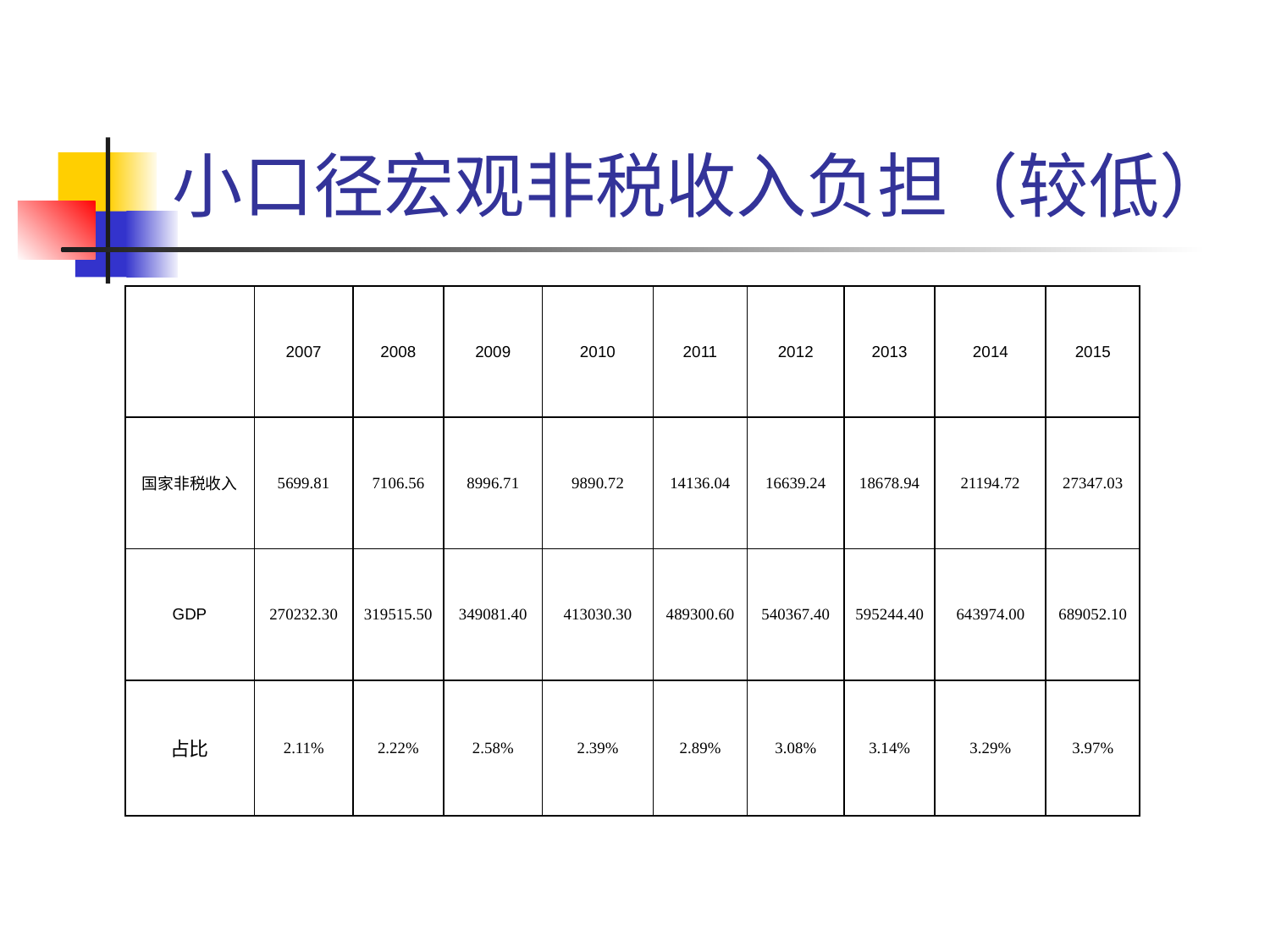

# 小口径宏观非税收入负担（较低）
|  | 2007 | 2008 | 2009 | 2010 | 2011 | 2012 | 2013 | 2014 | 2015 |
| --- | --- | --- | --- | --- | --- | --- | --- | --- | --- |
| 国家非税收入 | 5699.81 | 7106.56 | 8996.71 | 9890.72 | 14136.04 | 16639.24 | 18678.94 | 21194.72 | 27347.03 |
| GDP | 270232.30 | 319515.50 | 349081.40 | 413030.30 | 489300.60 | 540367.40 | 595244.40 | 643974.00 | 689052.10 |
| 占比 | 2.11% | 2.22% | 2.58% | 2.39% | 2.89% | 3.08% | 3.14% | 3.29% | 3.97% |